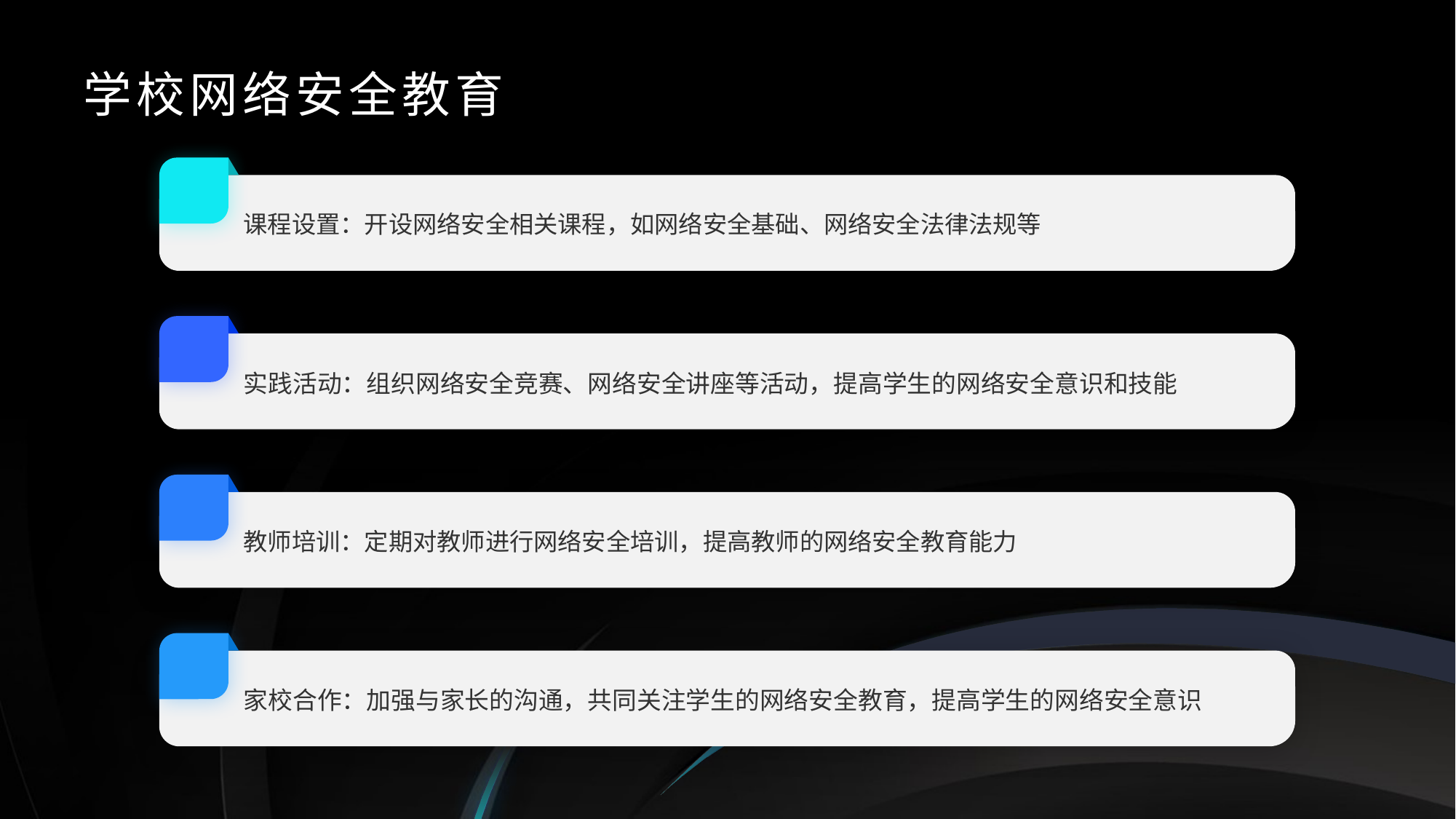

学校网络安全教育

课程设置：开设网络安全相关课程，如网络安全基础、网络安全法律法规等

实践活动：组织网络安全竞赛、网络安全讲座等活动，提高学生的网络安全意识和技能

教师培训：定期对教师进行网络安全培训，提高教师的网络安全教育能力

家校合作：加强与家长的沟通，共同关注学生的网络安全教育，提高学生的网络安全意识